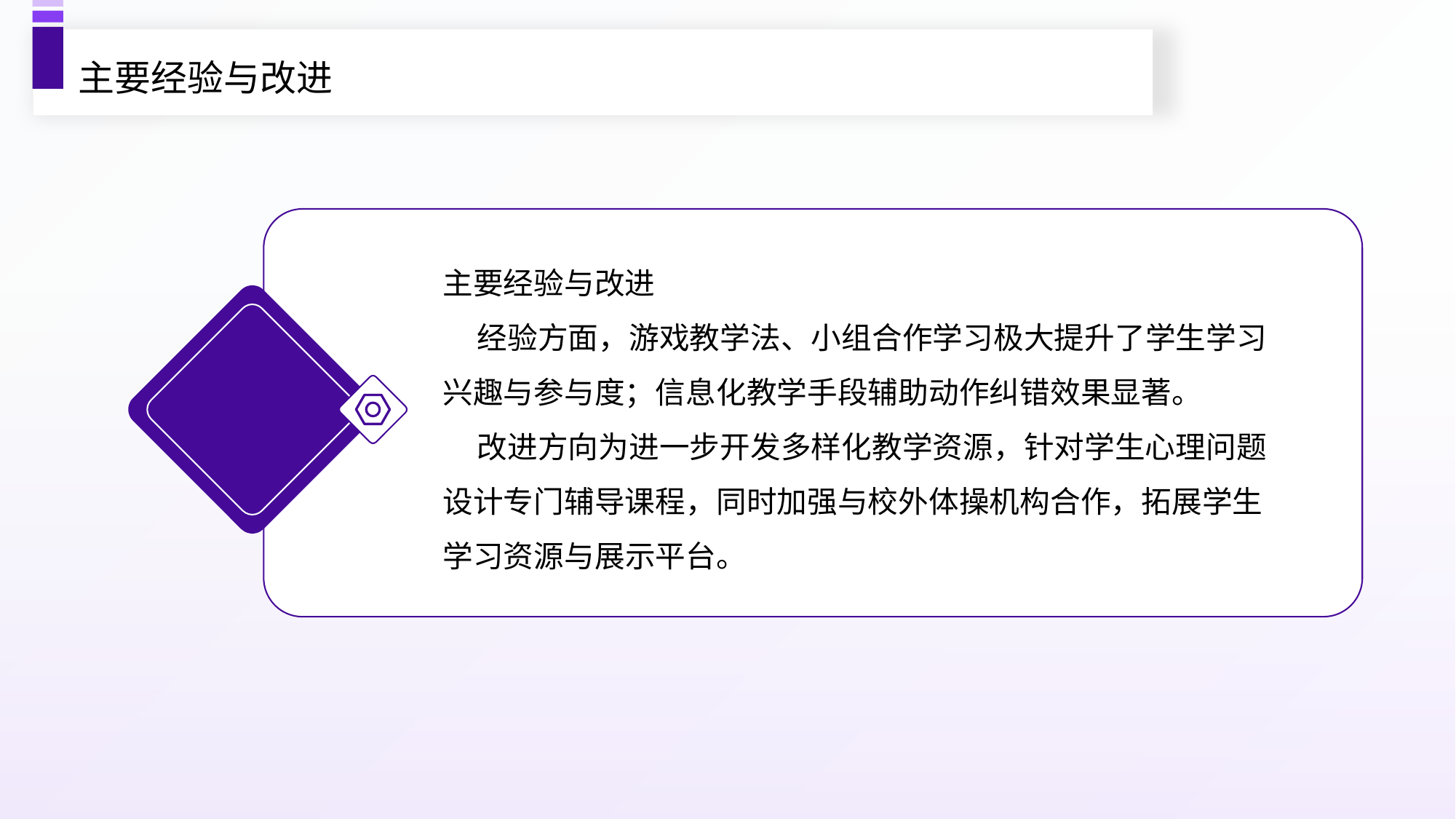

主要经验与改进

主要经验与改进​
    经验方面，游戏教学法、小组合作学习极大提升了学生学习兴趣与参与度；信息化教学手段辅助动作纠错效果显著。
    改进方向为进一步开发多样化教学资源，针对学生心理问题设计专门辅导课程，同时加强与校外体操机构合作，拓展学生学习资源与展示平台。